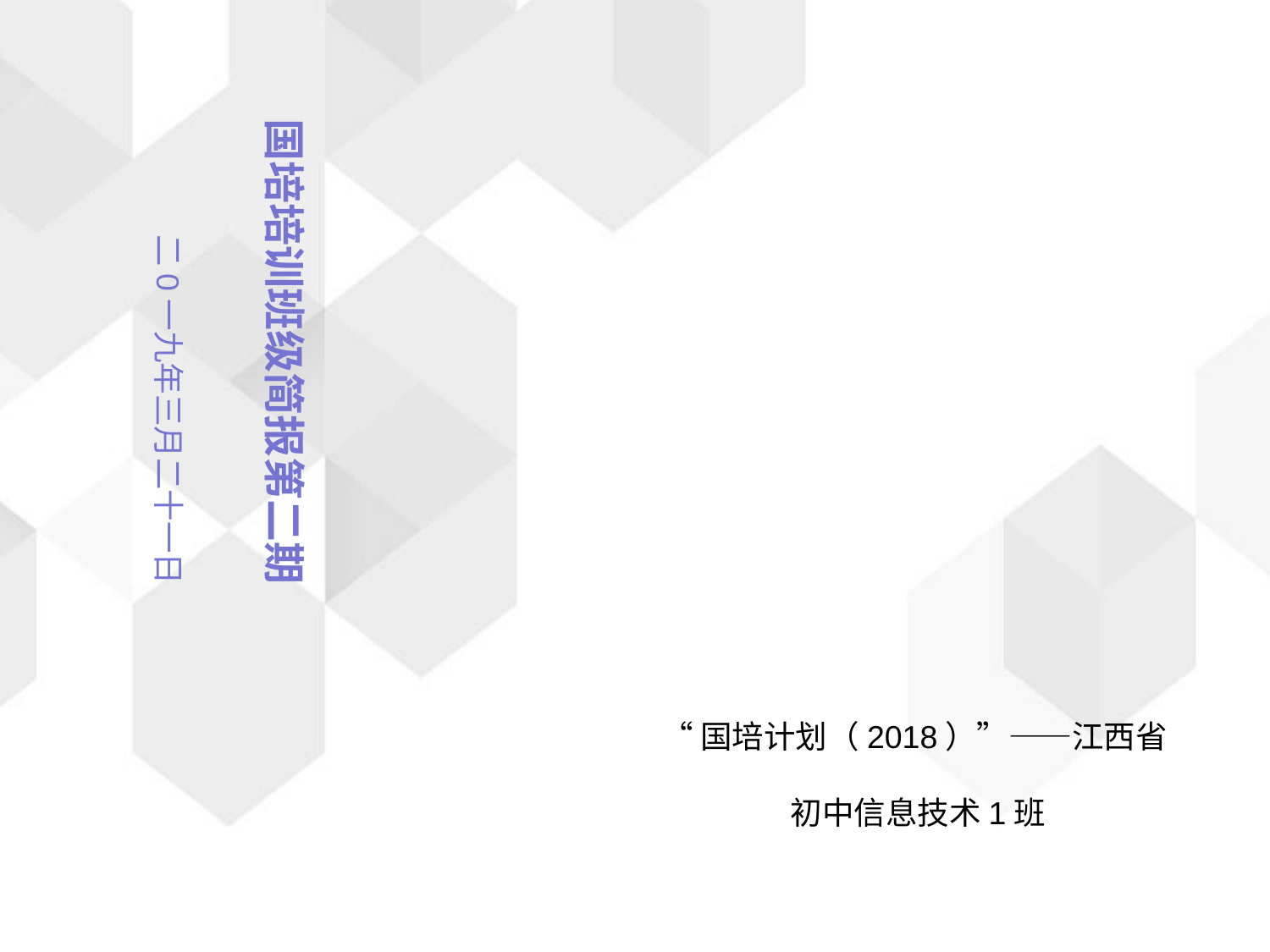

国培培训班级简报第二期
二0一九年三月二十一日
“国培计划（2018）”——江西省
初中信息技术1班